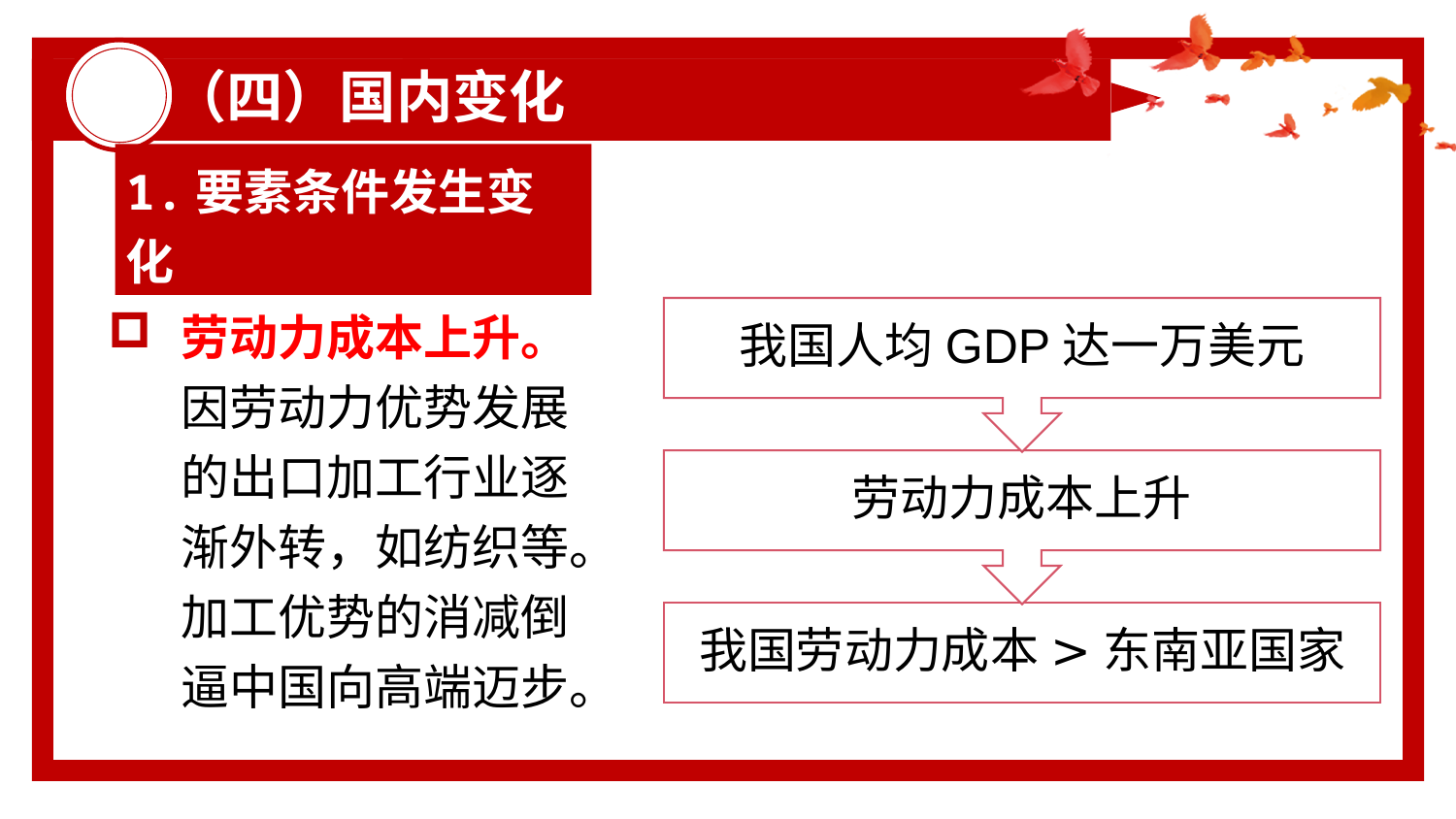

（四）国内变化
1.要素条件发生变化
劳动力成本上升。因劳动力优势发展的出口加工行业逐渐外转，如纺织等。加工优势的消减倒逼中国向高端迈步。
我国劳动力成本>东南亚国家
劳动力成本上升
我国人均GDP达一万美元